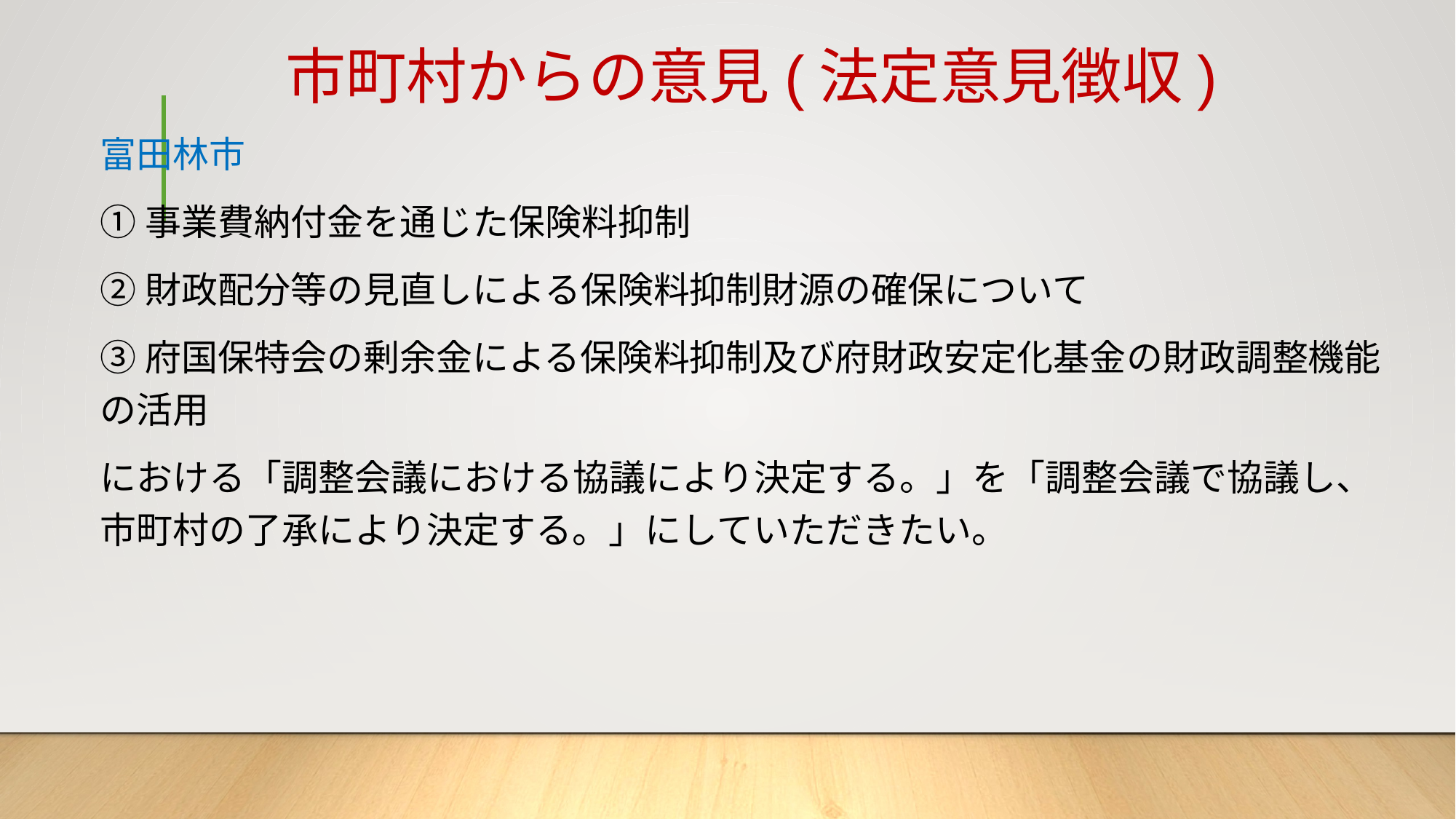

# 市町村からの意見(法定意見徴収)
富田林市
①事業費納付金を通じた保険料抑制
②財政配分等の見直しによる保険料抑制財源の確保について
③府国保特会の剰余金による保険料抑制及び府財政安定化基金の財政調整機能の活用
における「調整会議における協議により決定する。」を「調整会議で協議し、市町村の了承により決定する。」にしていただきたい。